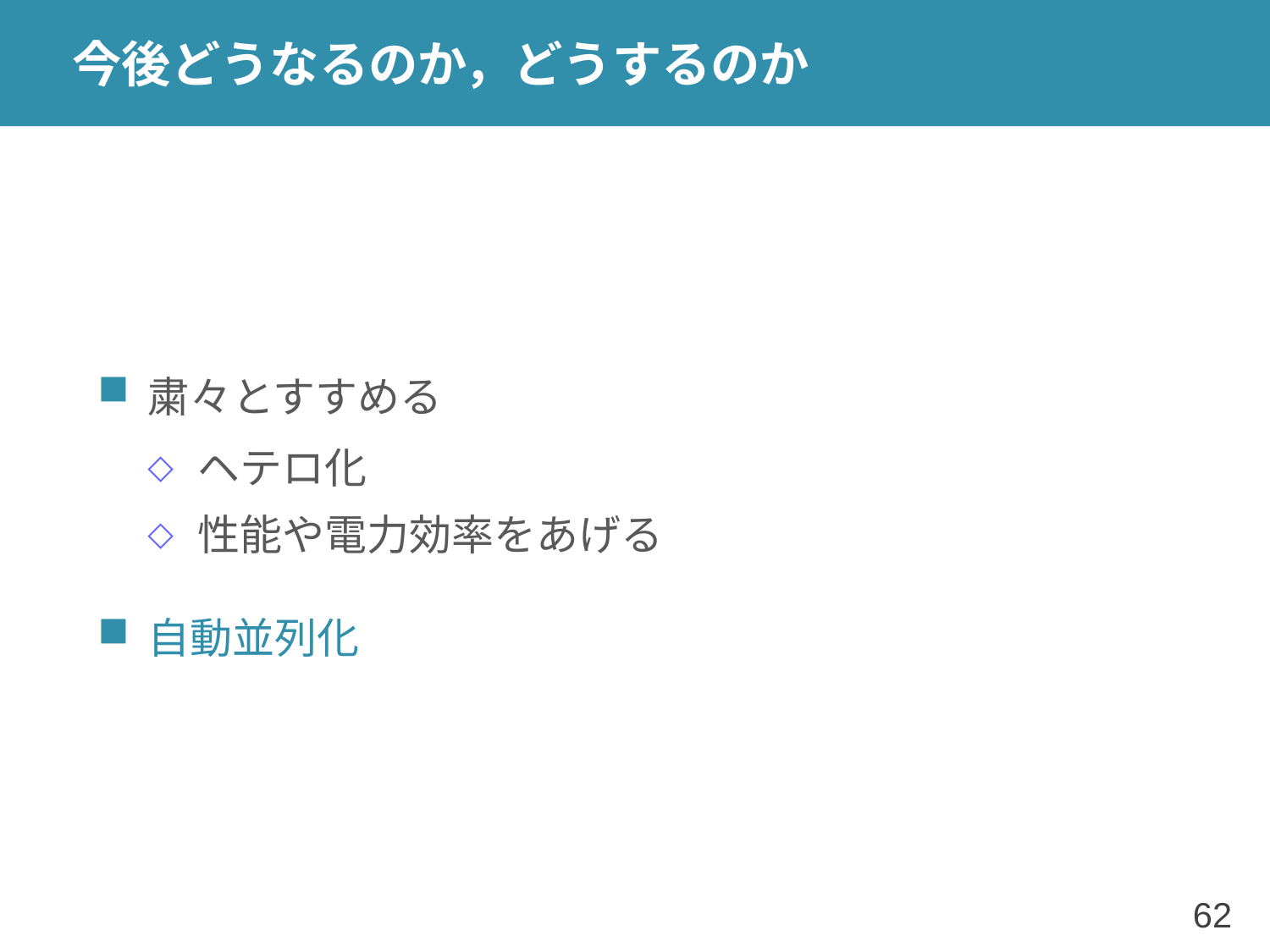

# 今後どうなるのか，どうするのか
粛々とすすめる
ヘテロ化
性能や電力効率をあげる
自動並列化